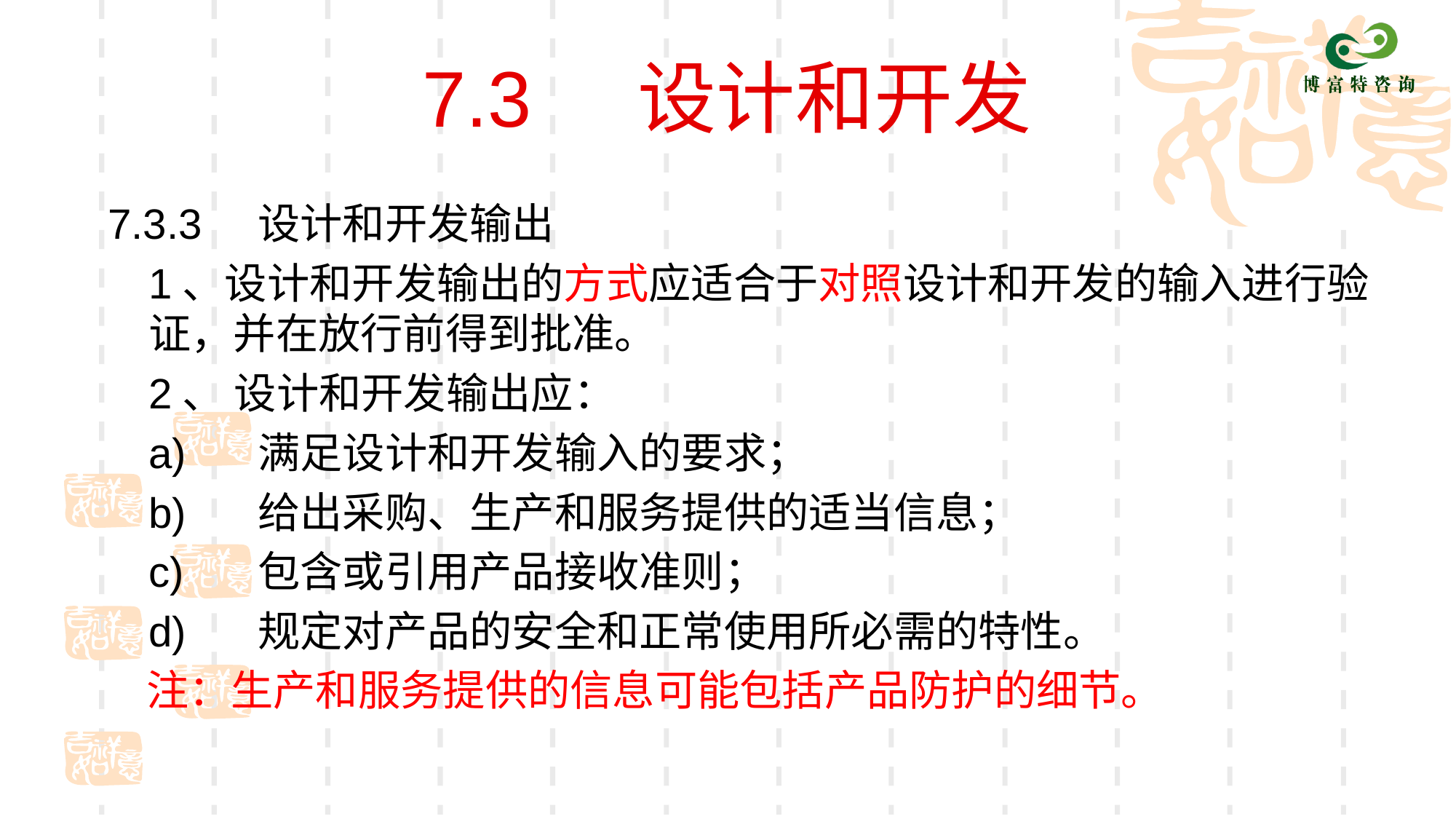

# 7.3    设计和开发
7.3.3	设计和开发输出
	1、设计和开发输出的方式应适合于对照设计和开发的输入进行验证，并在放行前得到批准。
	2、 设计和开发输出应：
	a) 	满足设计和开发输入的要求；
	b)	给出采购、生产和服务提供的适当信息；
	c) 	包含或引用产品接收准则；
	d) 	规定对产品的安全和正常使用所必需的特性。
   注：生产和服务提供的信息可能包括产品防护的细节。